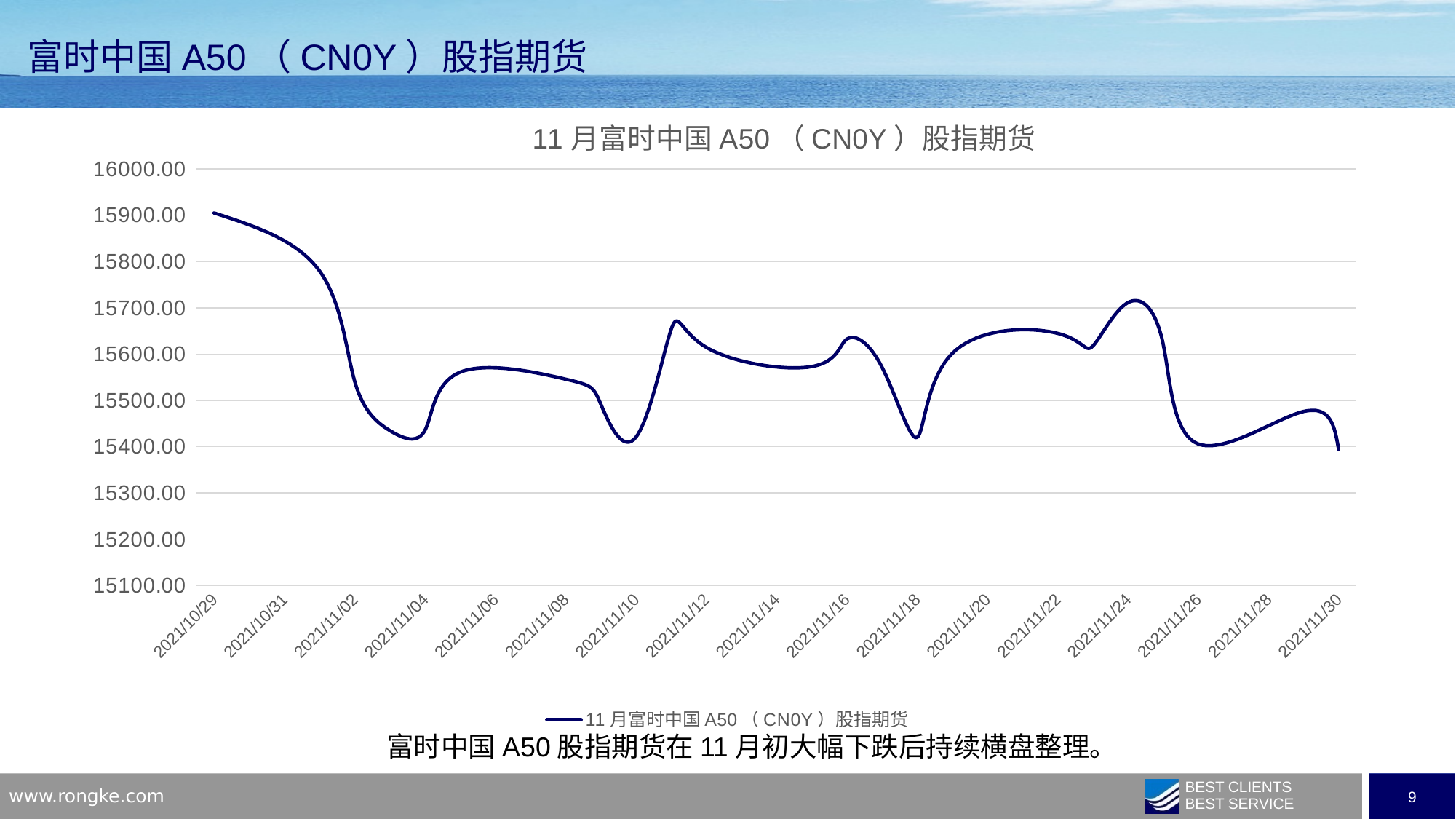

# 富时中国A50（CN0Y）股指期货

### Chart:

| Category | 11月富时中国A50（CN0Y）股指期货 |
|---|---|
| 44498 | 15905.0 |
| 44501 | 15780.0 |
| 44502 | 15542.0 |
| 44503 | 15435.0 |
| 44504 | 15435.0 |
| 44505 | 15561.0 |
| 44508 | 15546.0 |
| 44509 | 15493.0 |
| 44510 | 15420.0 |
| 44511 | 15652.0 |
| 44512 | 15615.0 |
| 44515 | 15573.0 |
| 44516 | 15632.0 |
| 44517 | 15573.0 |
| 44518 | 15420.0 |
| 44519 | 15601.0 |
| 44522 | 15645.0 |
| 44523 | 15617.0 |
| 44524 | 15711.0 |
| 44525 | 15625.0 |
| 44526 | 15406.0 |
| 44529 | 15476.0 |
| 44530 | 15394.0 |
富时中国A50股指期货在11月初大幅下跌后持续横盘整理。